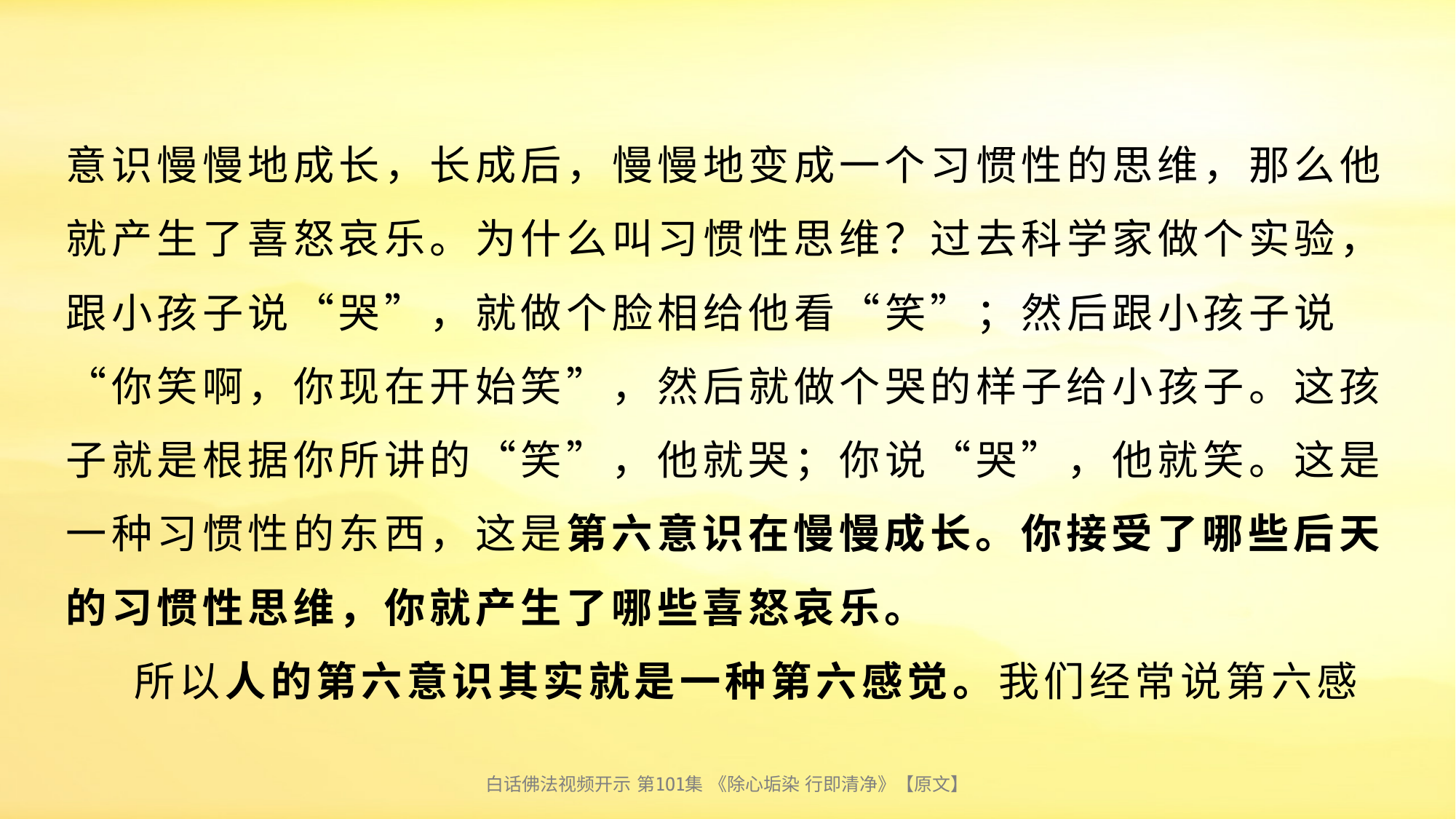

# 意识慢慢地成长，长成后，慢慢地变成一个习惯性的思维，那么他就产生了喜怒哀乐。为什么叫习惯性思维？过去科学家做个实验，跟小孩子说“哭”，就做个脸相给他看“笑”；然后跟小孩子说“你笑啊，你现在开始笑”，然后就做个哭的样子给小孩子。这孩子就是根据你所讲的“笑”，他就哭；你说“哭”，他就笑。这是一种习惯性的东西，这是第六意识在慢慢成长。你接受了哪些后天的习惯性思维，你就产生了哪些喜怒哀乐。 所以人的第六意识其实就是一种第六感觉。我们经常说第六感
白话佛法视频开示 第101集 《除心垢染 行即清净》【原文】